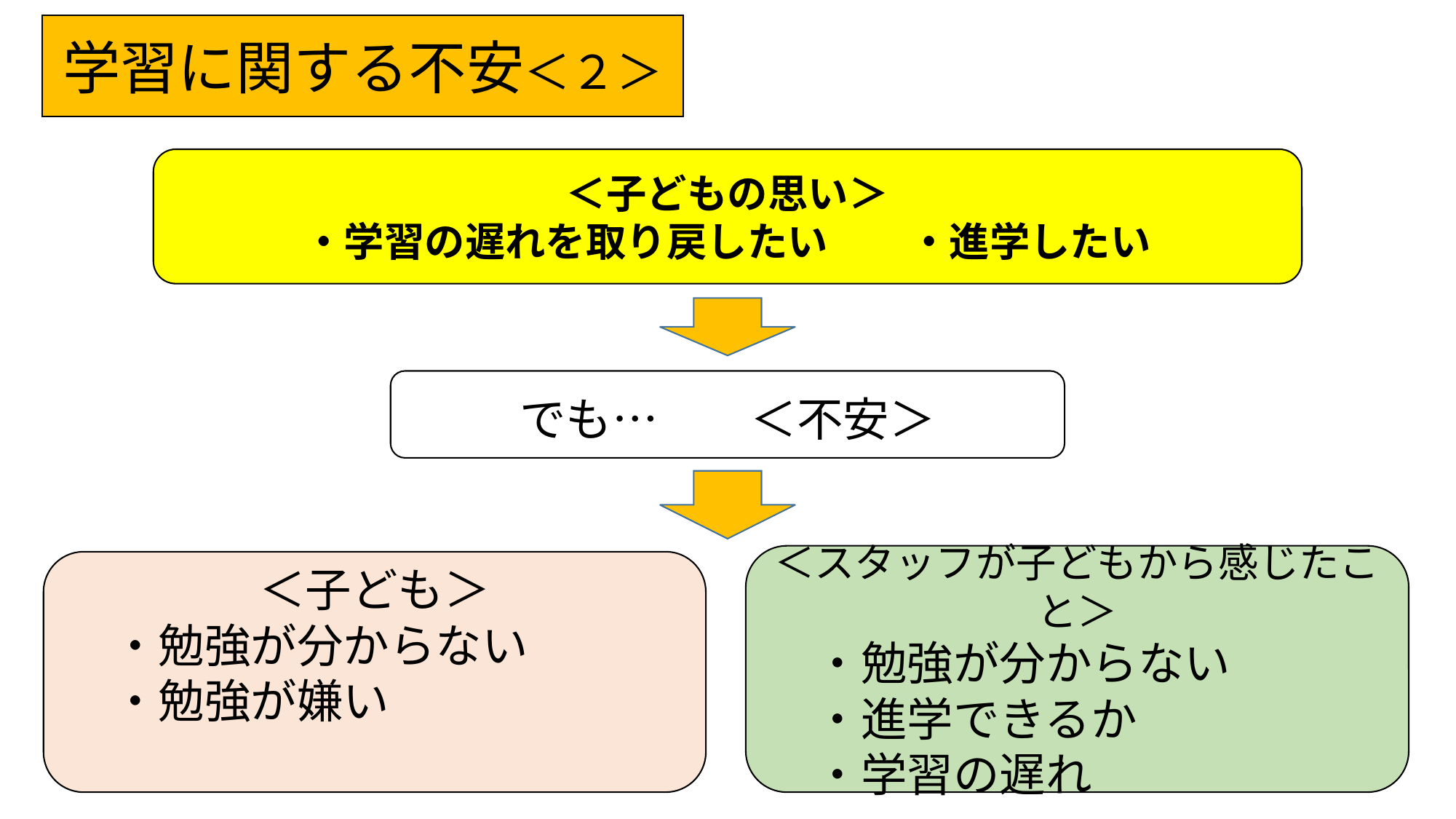

学習に関する不安＜２＞

＜子どもの思い＞
・学習の遅れを取り戻したい　　・進学したい

でも…　　＜不安＞

＜スタッフが子どもから感じたこと＞
　・勉強が分からない
　・進学できるか
　・学習の遅れ

＜子ども＞
　・勉強が分からない
　・勉強が嫌い